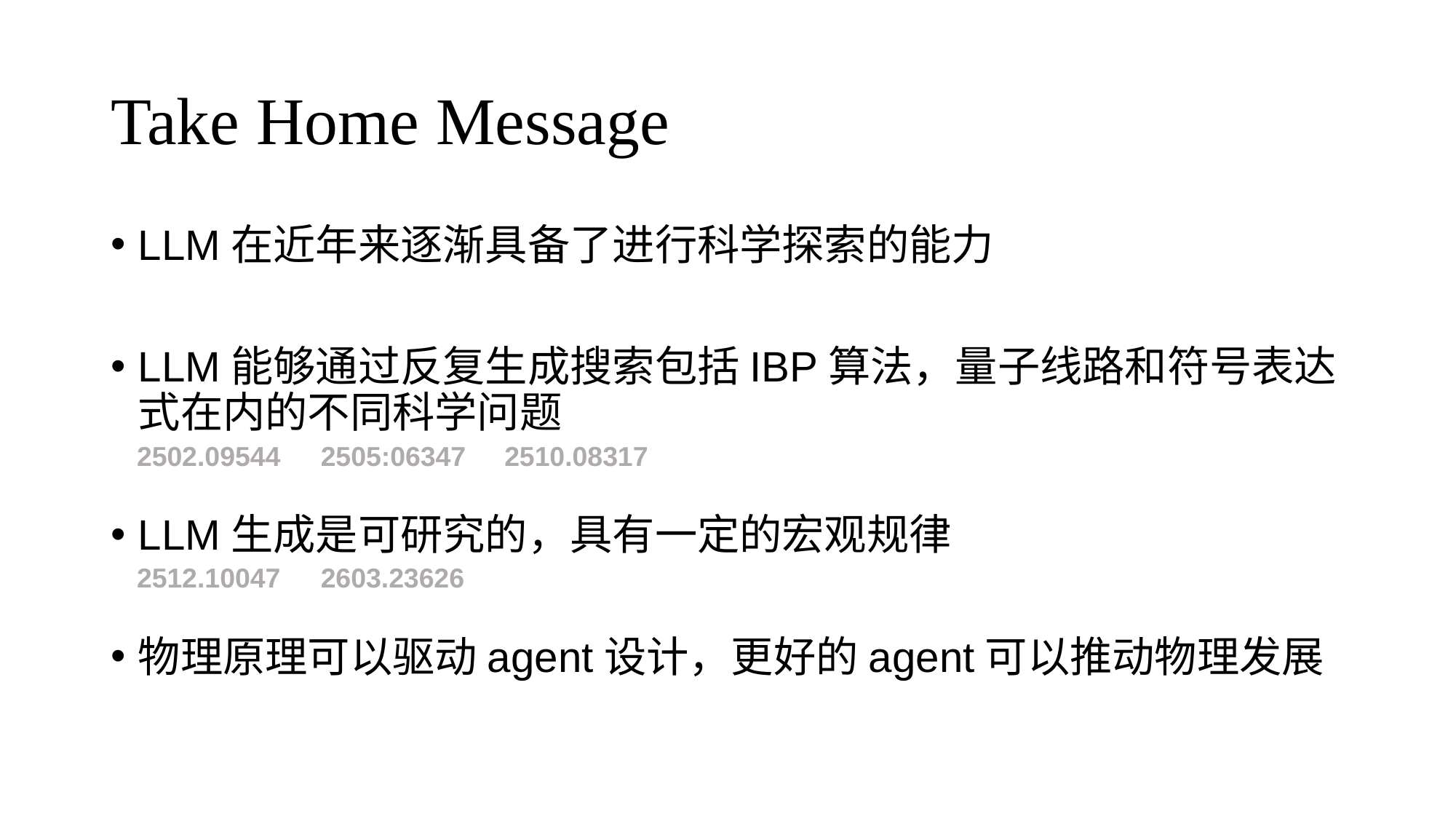

# Take Home Message
LLM在近年来逐渐具备了进行科学探索的能力

LLM能够通过反复生成搜索包括IBP算法，量子线路和符号表达式在内的不同科学问题

LLM生成是可研究的，具有一定的宏观规律

物理原理可以驱动agent设计，更好的agent可以推动物理发展
2502.09544
2505:06347
2510.08317
2512.10047
2603.23626